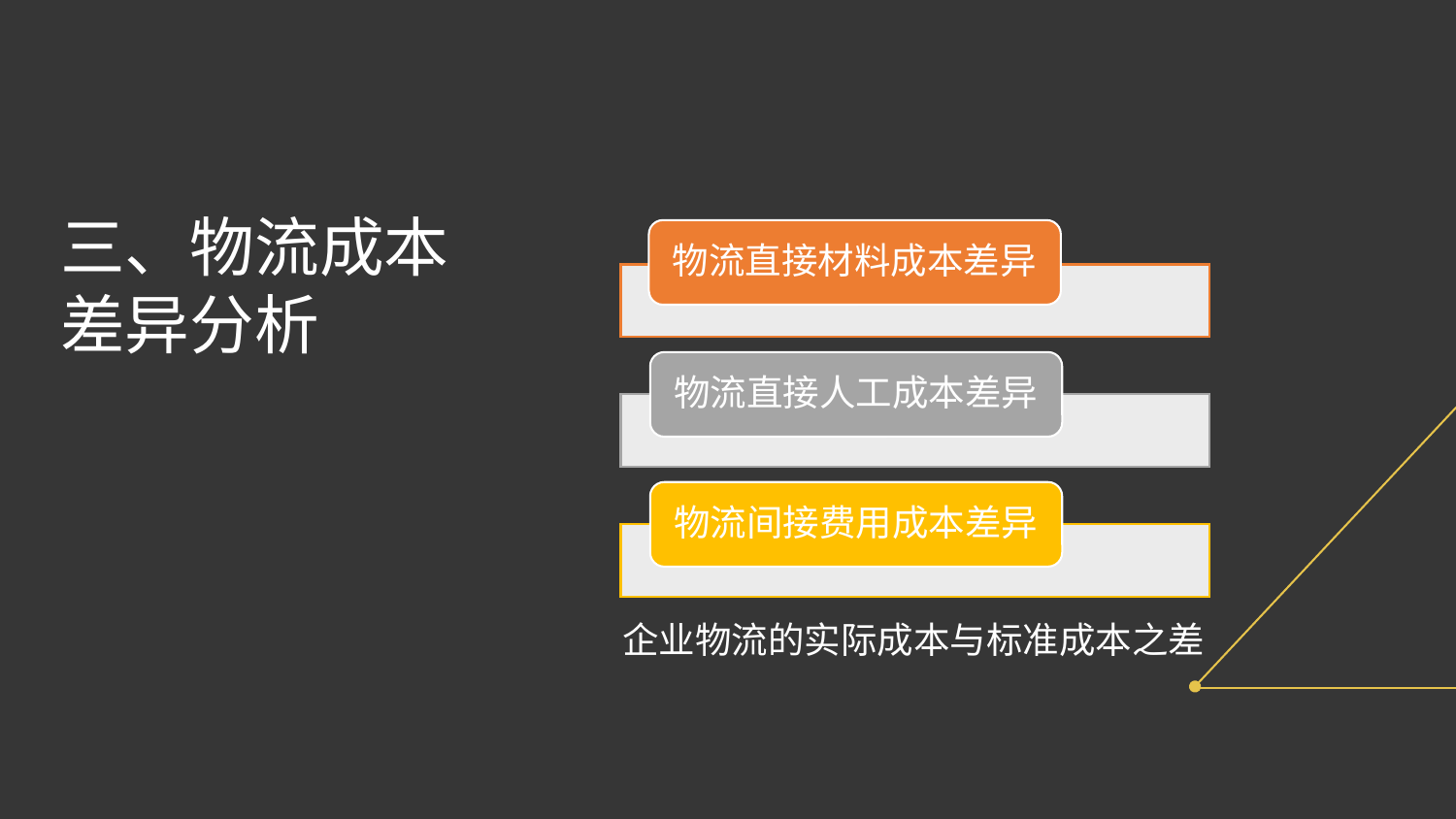

物流直接材料成本差异
物流直接人工成本差异
物流间接费用成本差异
三、物流成本差异分析
企业物流的实际成本与标准成本之差